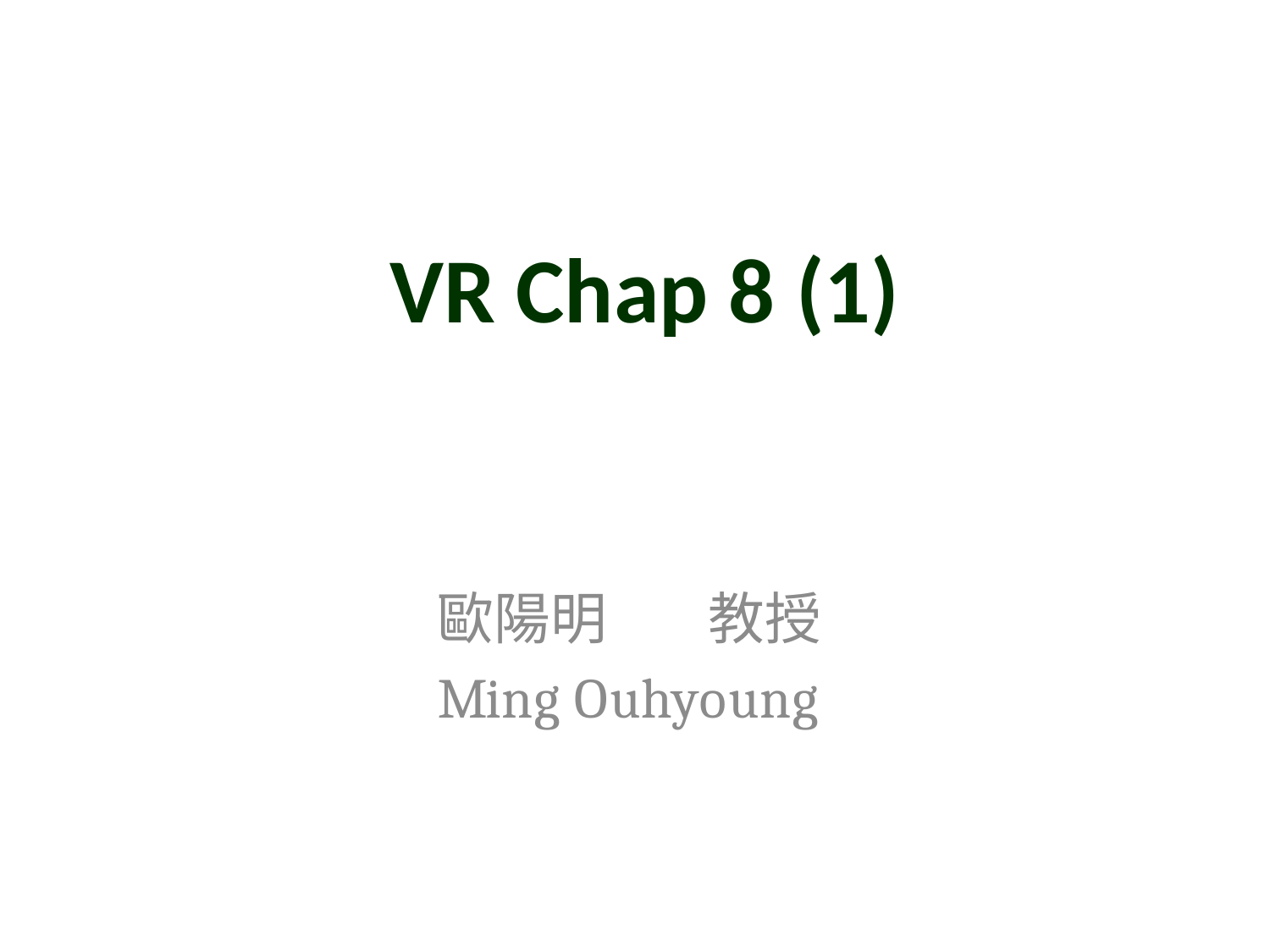

# VR Chap 8 (1)
歐陽明        教授
Ming Ouhyoung